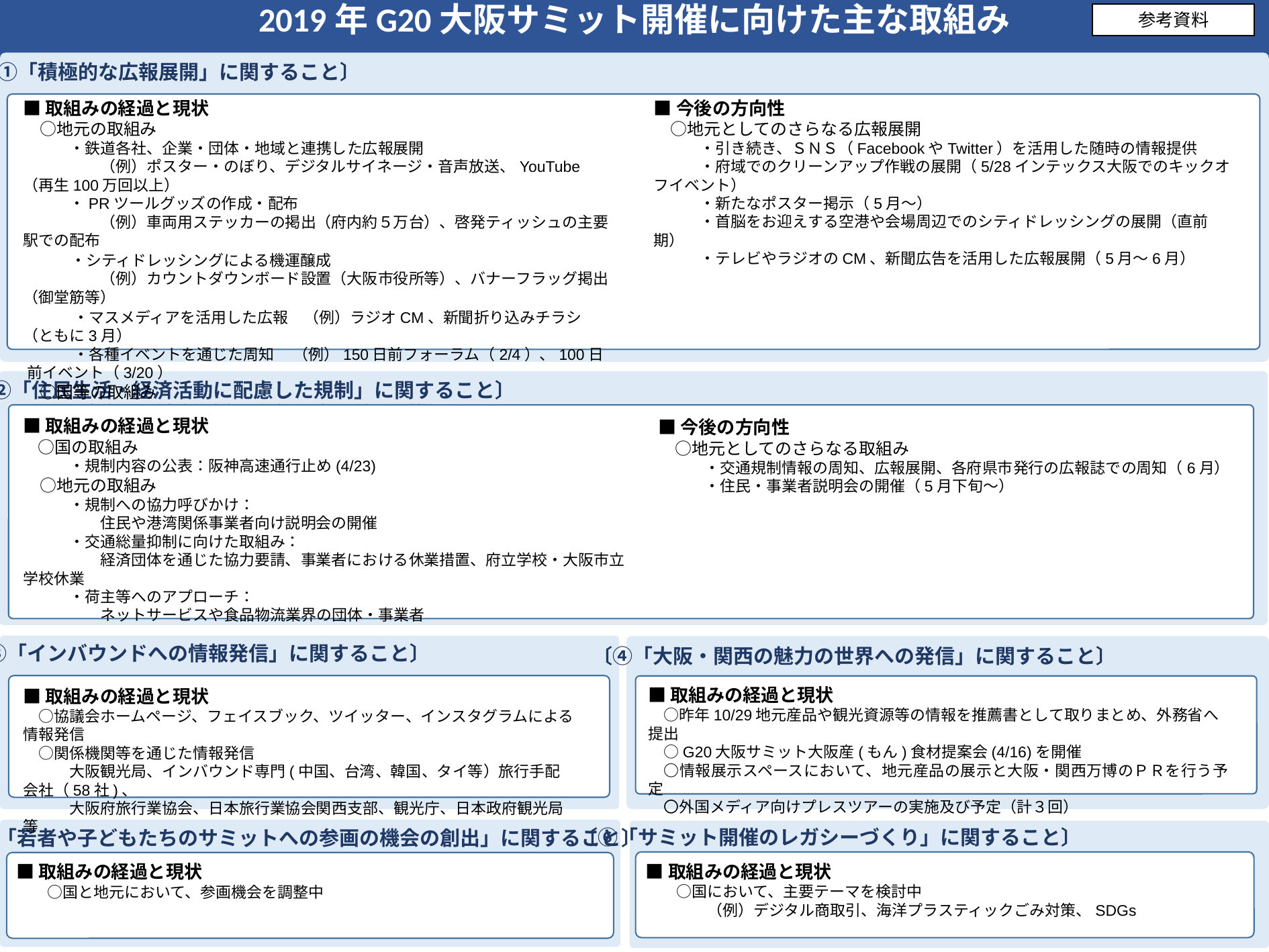

# 2019年G20大阪サミット開催に向けた主な取組み
参考資料

〔①「積極的な広報展開」に関すること〕

■取組みの経過と現状
　○地元の取組み
　　　・鉄道各社、企業・団体・地域と連携した広報展開
　　　　　（例）ポスター・のぼり、デジタルサイネージ・音声放送、YouTube（再生100万回以上）
　　　・PRツールグッズの作成・配布
　　　　　（例）車両用ステッカーの掲出（府内約５万台）、啓発ティッシュの主要駅での配布
　　　・シティドレッシングによる機運醸成
　　　　　（例）カウントダウンボード設置（大阪市役所等）、バナーフラッグ掲出（御堂筋等）
　　　・マスメディアを活用した広報　（例）ラジオCM、新聞折り込みチラシ（ともに3月）
　　　・各種イベントを通じた周知　 （例）150日前フォーラム（2/4）、100日前イベント（3/20）
　○国等の取組み
　　　・安倍総理が吉本新喜劇に出演し、交通規制への協力を呼びかけ(4/20)
　　　・マスメディアを活用した広報（調整中）
■今後の方向性
　○地元としてのさらなる広報展開
　　　・引き続き、ＳＮＳ（FacebookやTwitter）を活用した随時の情報提供
　　　・府域でのクリーンアップ作戦の展開（5/28インテックス大阪でのキックオフイベント）
　　　・新たなポスター掲示（5月～）
　　　・首脳をお迎えする空港や会場周辺でのシティドレッシングの展開（直前期）
　　　・テレビやラジオのCM、新聞広告を活用した広報展開（5月～6月）

〔②「住民生活・経済活動に配慮した規制」に関すること〕

■取組みの経過と現状
　○国の取組み
　　　・規制内容の公表：阪神高速通行止め(4/23)
　○地元の取組み
　　　・規制への協力呼びかけ：
　　　　　住民や港湾関係事業者向け説明会の開催
　　　・交通総量抑制に向けた取組み：
　　　　　経済団体を通じた協力要請、事業者における休業措置、府立学校・大阪市立学校休業
　　　・荷主等へのアプローチ：
　　　　　ネットサービスや食品物流業界の団体・事業者
■今後の方向性
　○地元としてのさらなる取組み
　　　・交通規制情報の周知、広報展開、各府県市発行の広報誌での周知（6月）
　　　・住民・事業者説明会の開催（5月下旬～）

〔③「インバウンドへの情報発信」に関すること〕

〔④「大阪・関西の魅力の世界への発信」に関すること〕

■取組みの経過と現状
　○昨年10/29地元産品や観光資源等の情報を推薦書として取りまとめ、外務省へ提出
　○G20大阪サミット大阪産(もん)食材提案会(4/16)を開催
　○情報展示スペースにおいて、地元産品の展示と大阪・関西万博のＰＲを行う予定
　〇外国メディア向けプレスツアーの実施及び予定（計３回）
■取組みの経過と現状
　○協議会ホームページ、フェイスブック、ツイッター、インスタグラムによる情報発信
　○関係機関等を通じた情報発信
　　　大阪観光局、インバウンド専門(中国、台湾、韓国、タイ等）旅行手配会社（58社)、
　　　大阪府旅行業協会、日本旅行業協会関西支部、観光庁、日本政府観光局等

〔⑥「サミット開催のレガシーづくり」に関すること〕
〔⑤「若者や子どもたちのサミットへの参画の機会の創出」に関すること〕

■取組みの経過と現状
　　○国において、主要テーマを検討中
　　　　（例）デジタル商取引、海洋プラスティックごみ対策、SDGs
■取組みの経過と現状
　　○国と地元において、参画機会を調整中